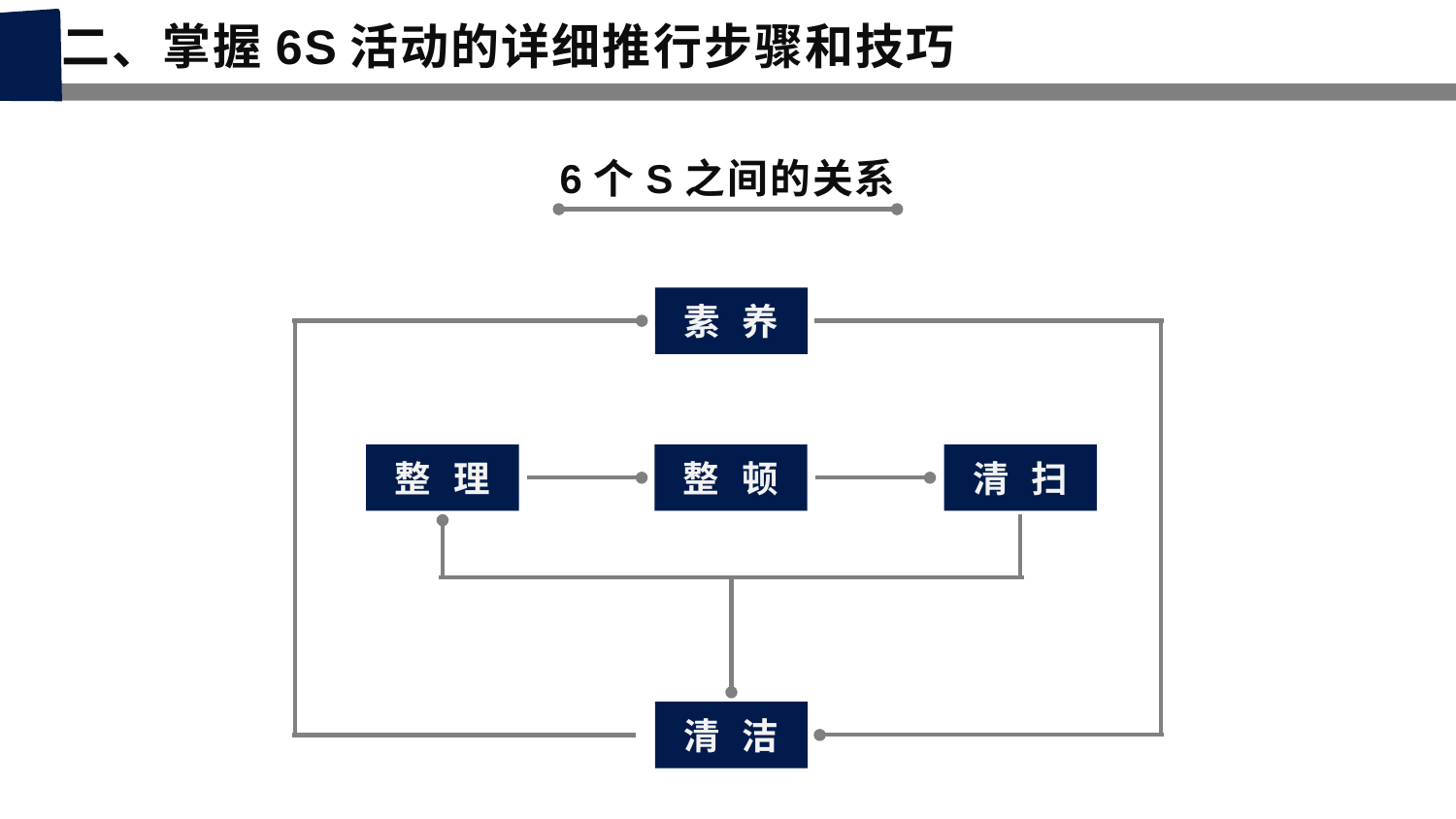

二、掌握6S活动的详细推行步骤和技巧
6个S之间的关系
素  养
整  理
整  顿
清  扫
清  洁